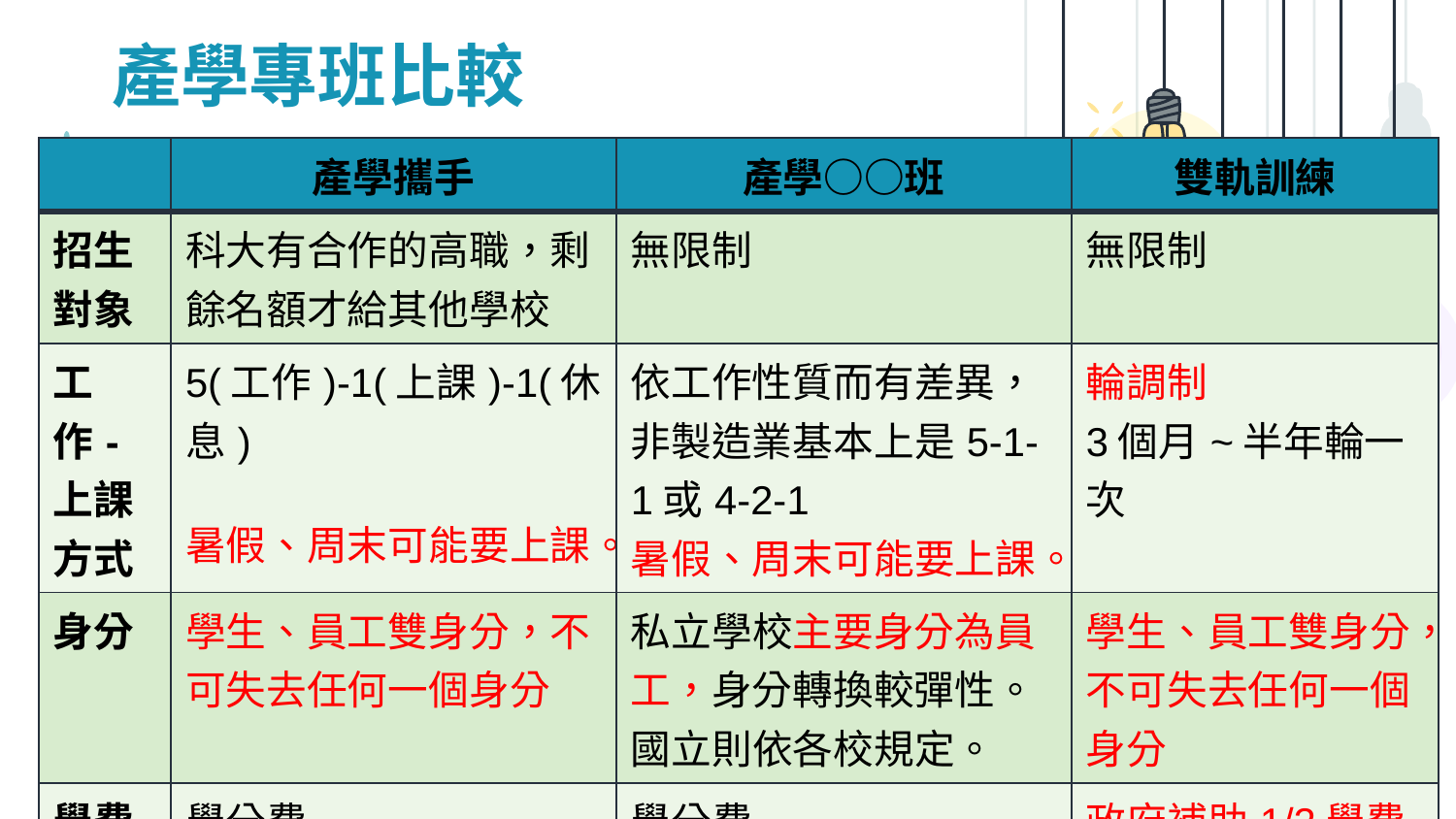

# 產學專班比較
|  | 產學攜手 | 產學○○班 | 雙軌訓練 |
| --- | --- | --- | --- |
| 招生對象 | 科大有合作的高職，剩餘名額才給其他學校 | 無限制 | 無限制 |
| 工作-上課方式 | 5(工作)-1(上課)-1(休息) 暑假、周末可能要上課。 | 依工作性質而有差異，非製造業基本上是5-1-1或4-2-1 暑假、周末可能要上課。 | 輪調制 3個月~半年輪一次 |
| 身分 | 學生、員工雙身分，不可失去任何一個身分 | 私立學校主要身分為員工，身分轉換較彈性。 國立則依各校規定。 | 學生、員工雙身分，不可失去任何一個身分 |
| 學費 | 學分費 | 學分費 | 政府補助1/2學費 |

48